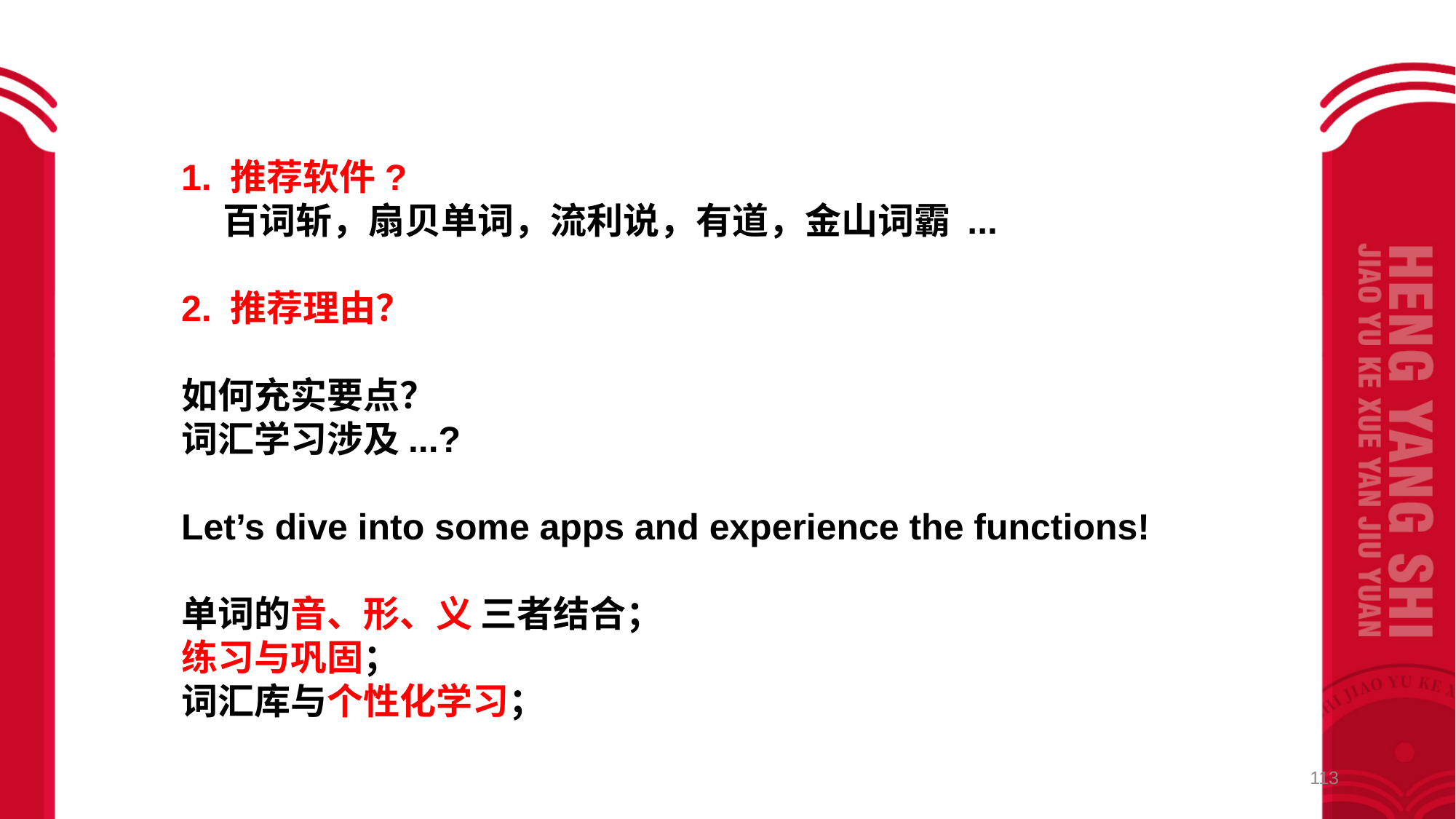

1. 推荐软件?
    百词斩，扇贝单词，流利说，有道，金山词霸 ...

2. 推荐理由？

如何充实要点？
词汇学习涉及...?

Let’s dive into some apps and experience the functions!

单词的音、形、义 三者结合；
练习与巩固；
词汇库与个性化学习；
113